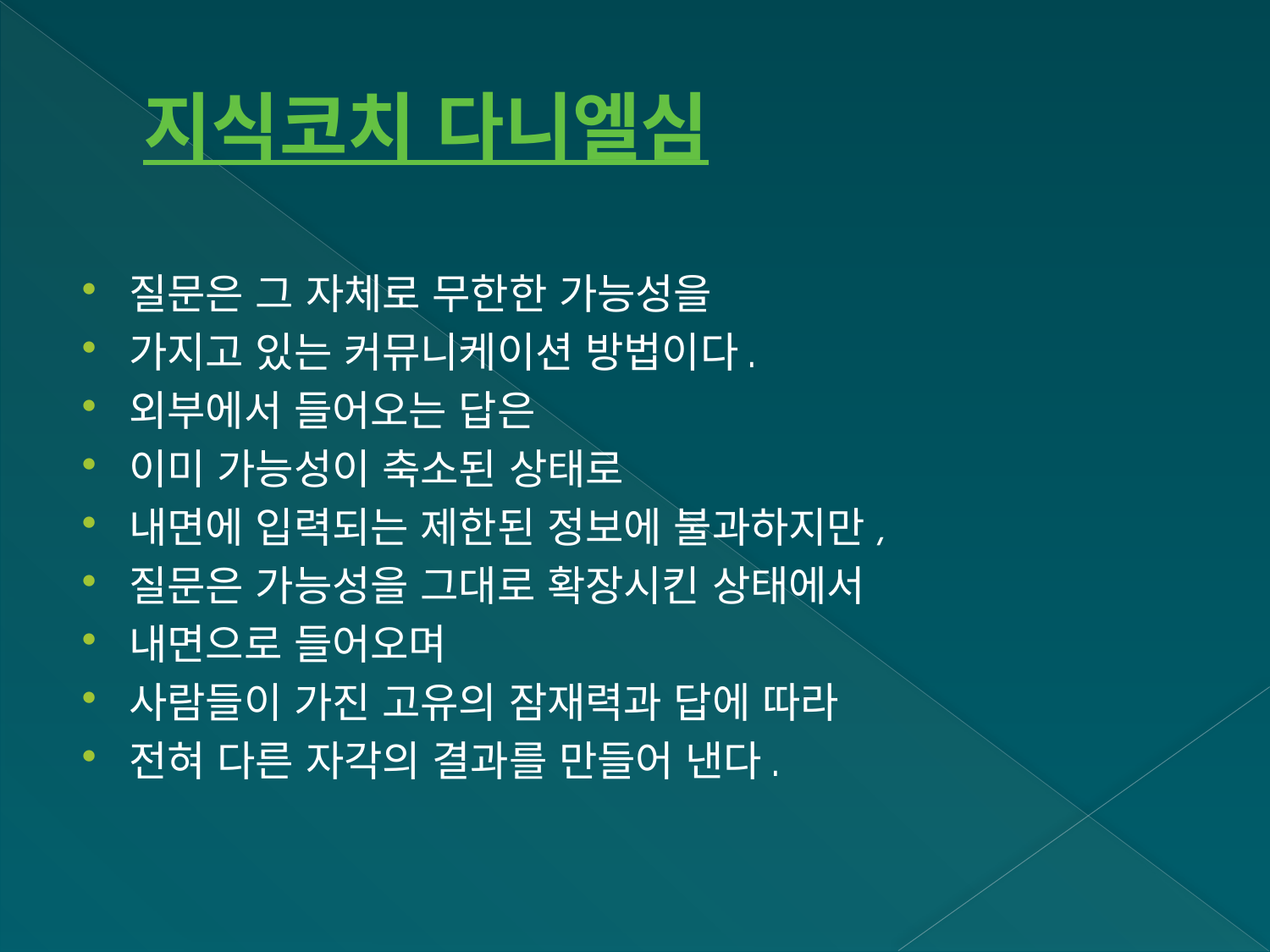

# 지식코치 다니엘심
질문은 그 자체로 무한한 가능성을
가지고 있는 커뮤니케이션 방법이다.
외부에서 들어오는 답은
이미 가능성이 축소된 상태로
내면에 입력되는 제한된 정보에 불과하지만,
질문은 가능성을 그대로 확장시킨 상태에서
내면으로 들어오며
사람들이 가진 고유의 잠재력과 답에 따라
전혀 다른 자각의 결과를 만들어 낸다.